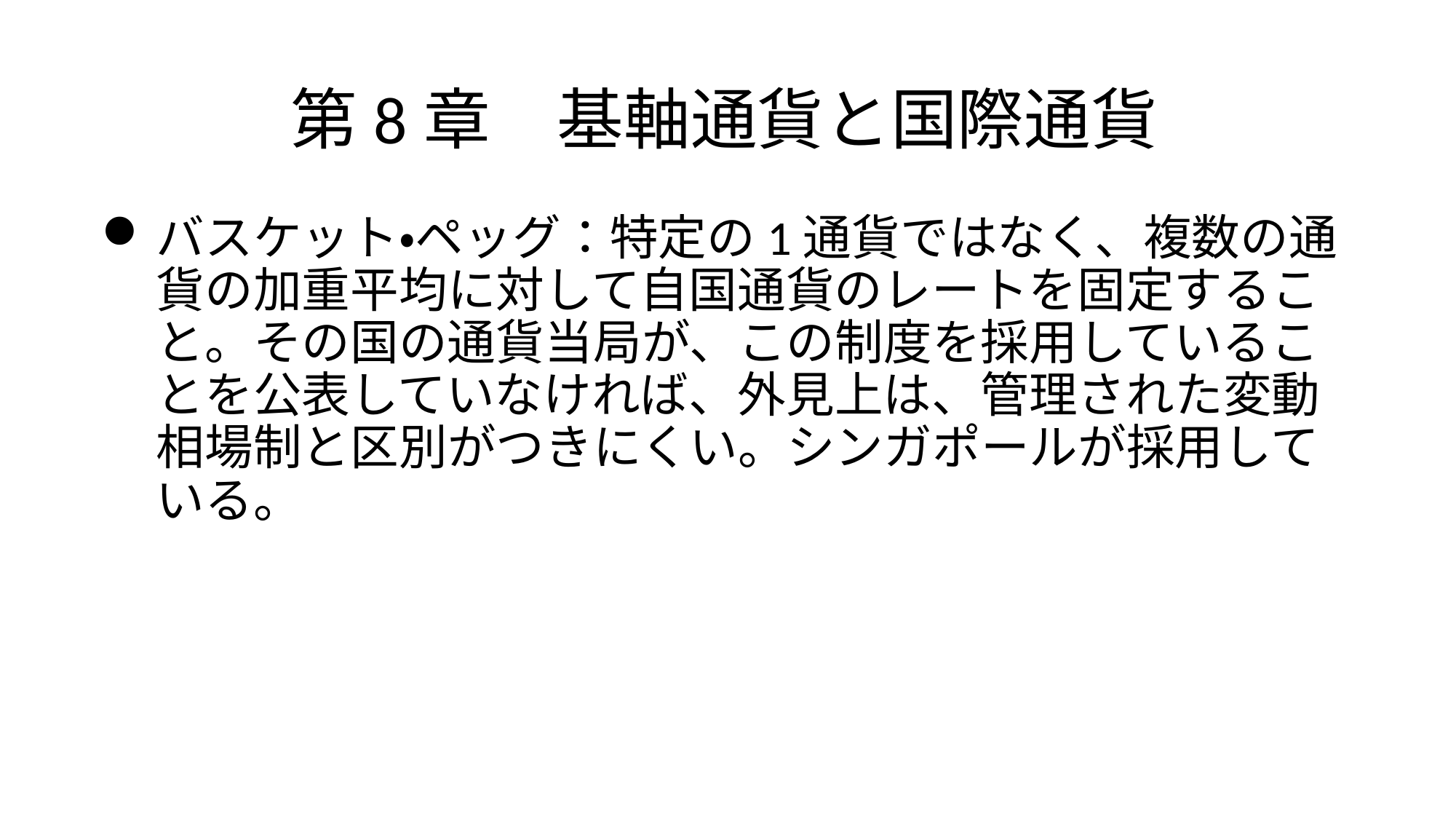

# 第8章　基軸通貨と国際通貨
バスケット・ペッグ：特定の1通貨ではなく、複数の通貨の加重平均に対して自国通貨のレートを固定すること。その国の通貨当局が、この制度を採用していることを公表していなければ、外見上は、管理された変動相場制と区別がつきにくい。シンガポールが採用している。